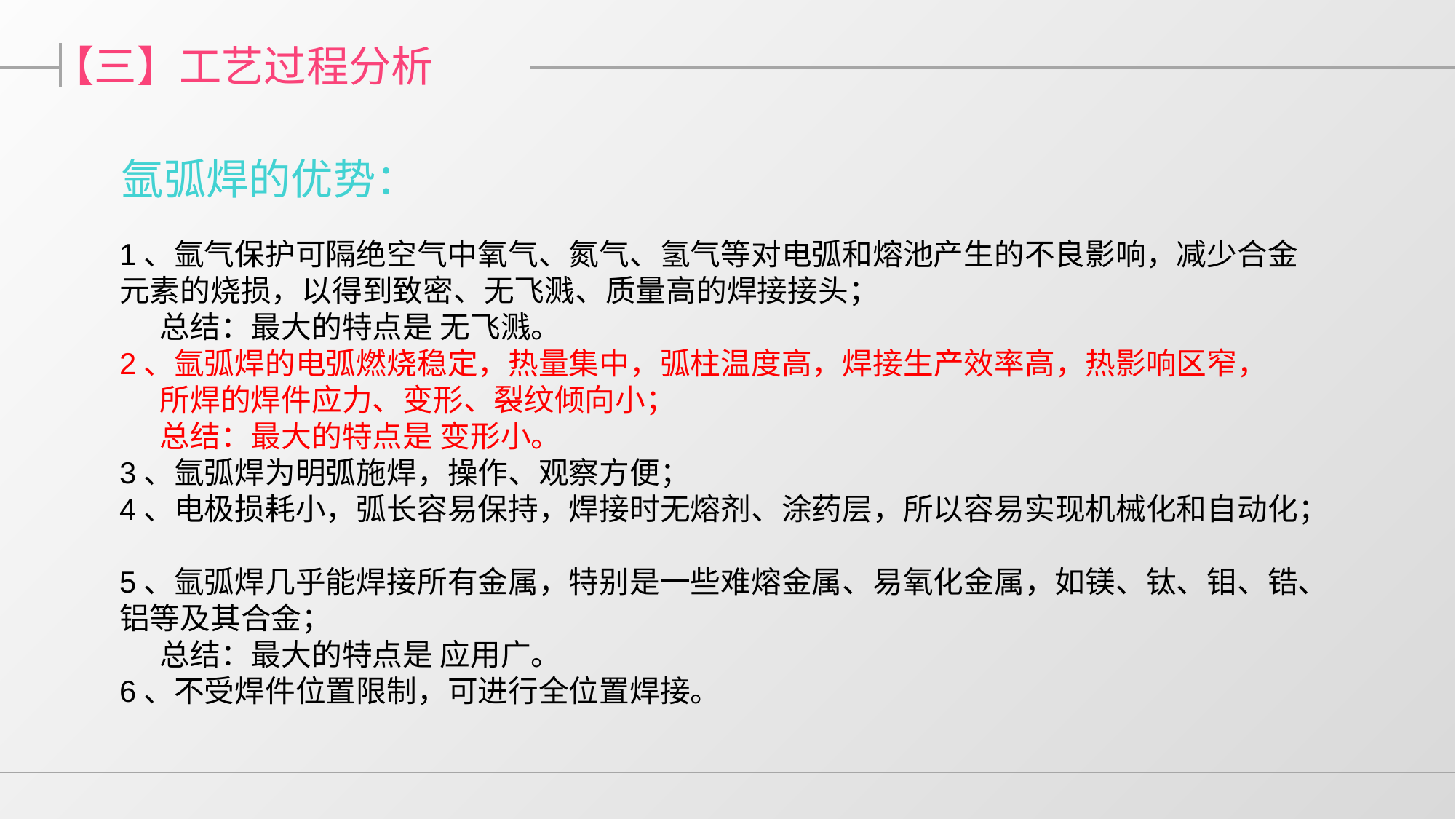

【三】工艺过程分析
氩弧焊的优势：
1、氩气保护可隔绝空气中氧气、氮气、氢气等对电弧和熔池产生的不良影响，减少合金元素的烧损，以得到致密、无飞溅、质量高的焊接接头；
      总结：最大的特点是 无飞溅。
2、氩弧焊的电弧燃烧稳定，热量集中，弧柱温度高，焊接生产效率高，热影响区窄，               所焊的焊件应力、变形、裂纹倾向小；
      总结：最大的特点是 变形小。
3、氩弧焊为明弧施焊，操作、观察方便；
4、电极损耗小，弧长容易保持，焊接时无熔剂、涂药层，所以容易实现机械化和自动化；
5、氩弧焊几乎能焊接所有金属，特别是一些难熔金属、易氧化金属，如镁、钛、钼、锆、铝等及其合金；
      总结：最大的特点是 应用广。
6、不受焊件位置限制，可进行全位置焊接。